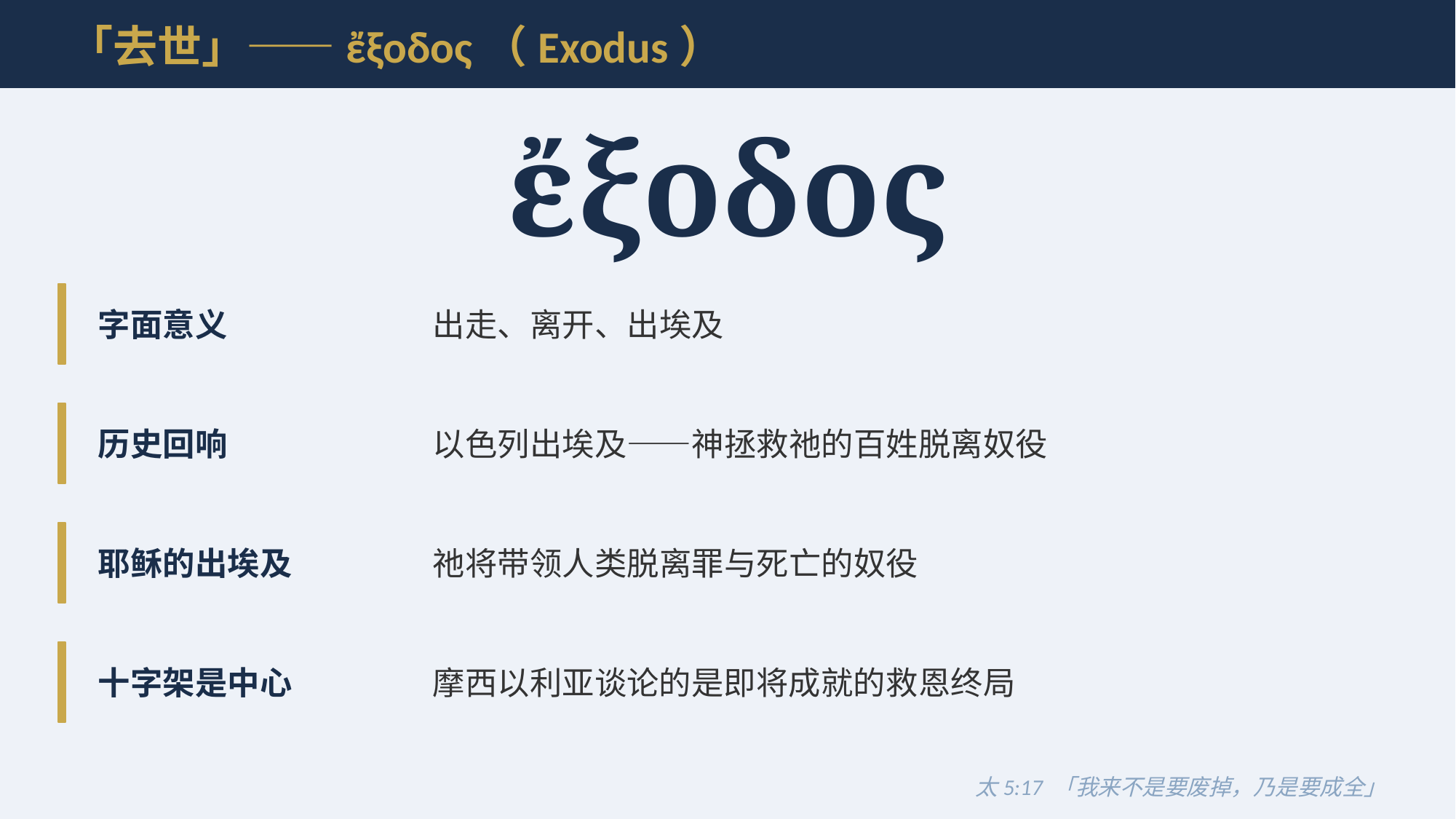

「去世」——ἔξοδος（Exodus）
ἔξοδος

字面意义
出走、离开、出埃及

历史回响
以色列出埃及——神拯救祂的百姓脱离奴役

耶稣的出埃及
祂将带领人类脱离罪与死亡的奴役

十字架是中心
摩西以利亚谈论的是即将成就的救恩终局
太5:17 「我来不是要废掉，乃是要成全」